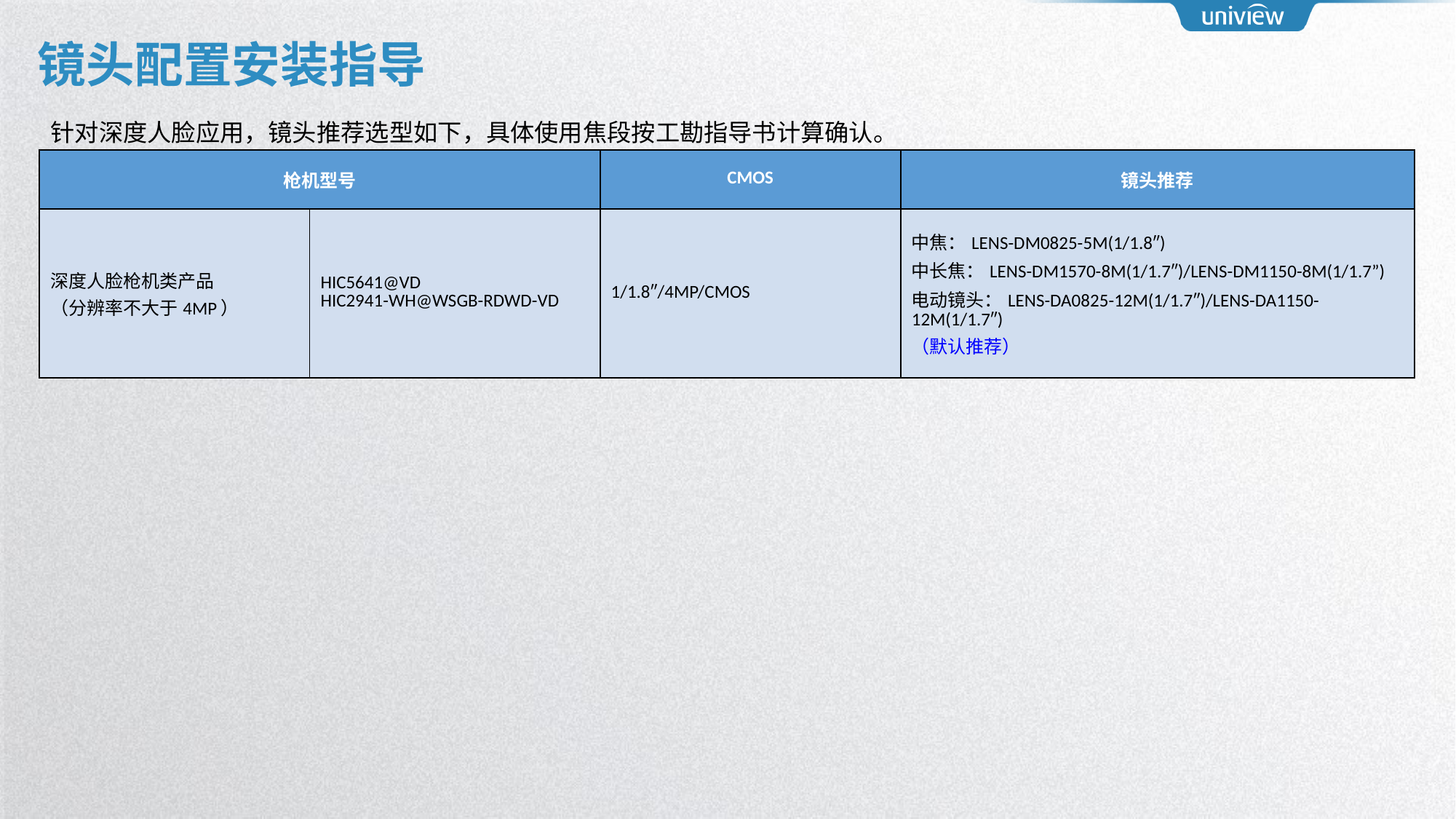

# 镜头配置安装指导
针对深度人脸应用，镜头推荐选型如下，具体使用焦段按工勘指导书计算确认。
| 枪机型号 |  | CMOS | 镜头推荐 |
| --- | --- | --- | --- |
| 深度人脸枪机类产品 （分辨率不大于4MP） | HIC5641@VD HIC2941-WH@WSGB-RDWD-VD | 1/1.8″/4MP/CMOS | 中焦：LENS-DM0825-5M(1/1.8″) 中长焦：LENS-DM1570-8M(1/1.7″)/LENS-DM1150-8M(1/1.7”) 电动镜头：LENS-DA0825-12M(1/1.7″)/LENS-DA1150-12M(1/1.7″) （默认推荐） |